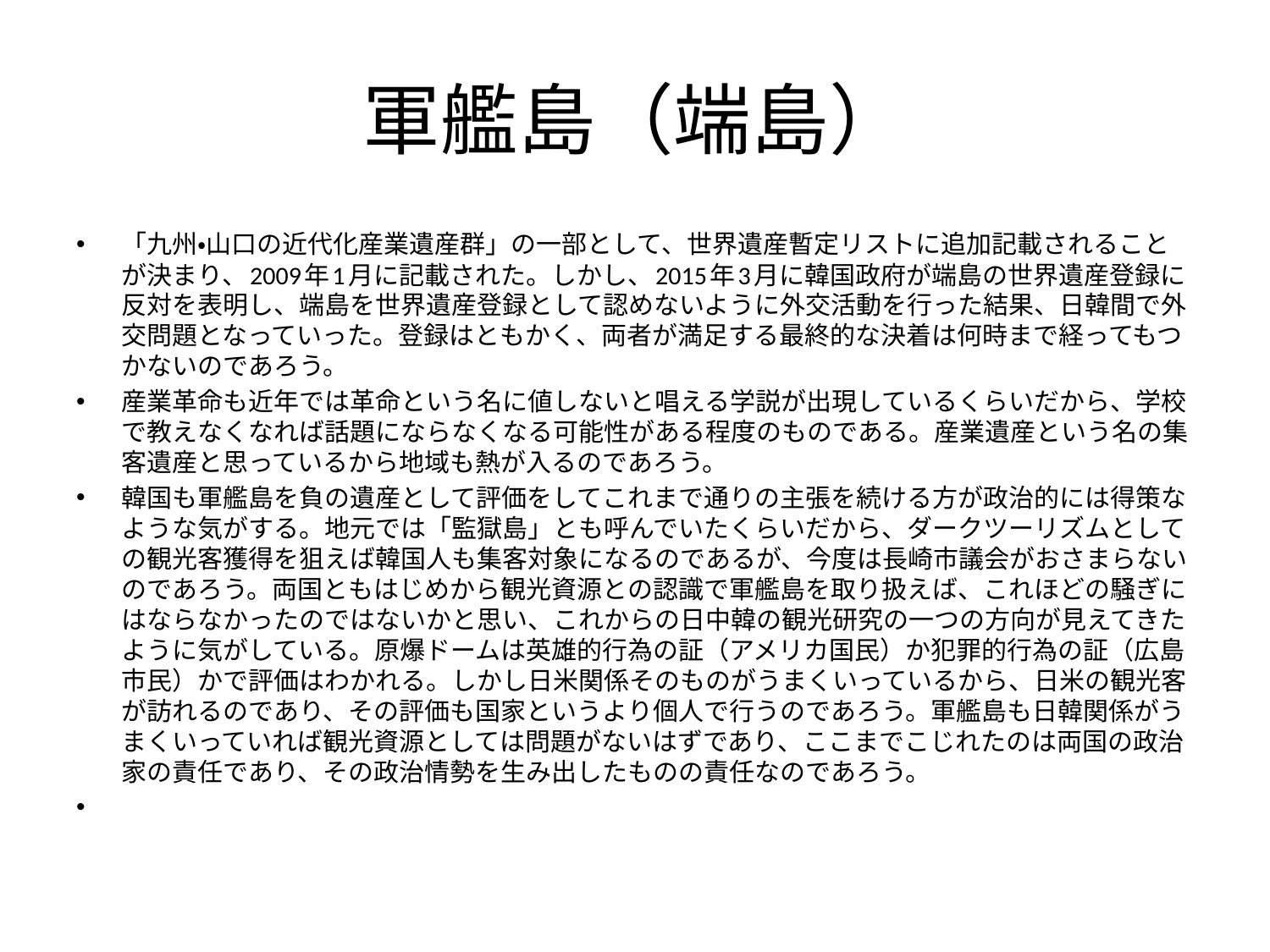

# 軍艦島（端島）
「九州・山口の近代化産業遺産群」の一部として、世界遺産暫定リストに追加記載されることが決まり、2009年1月に記載された。しかし、2015年3月に韓国政府が端島の世界遺産登録に反対を表明し、端島を世界遺産登録として認めないように外交活動を行った結果、日韓間で外交問題となっていった。登録はともかく、両者が満足する最終的な決着は何時まで経ってもつかないのであろう。
産業革命も近年では革命という名に値しないと唱える学説が出現しているくらいだから、学校で教えなくなれば話題にならなくなる可能性がある程度のものである。産業遺産という名の集客遺産と思っているから地域も熱が入るのであろう。
韓国も軍艦島を負の遺産として評価をしてこれまで通りの主張を続ける方が政治的には得策なような気がする。地元では「監獄島」とも呼んでいたくらいだから、ダークツーリズムとしての観光客獲得を狙えば韓国人も集客対象になるのであるが、今度は長崎市議会がおさまらないのであろう。両国ともはじめから観光資源との認識で軍艦島を取り扱えば、これほどの騒ぎにはならなかったのではないかと思い、これからの日中韓の観光研究の一つの方向が見えてきたように気がしている。原爆ドームは英雄的行為の証（アメリカ国民）か犯罪的行為の証（広島市民）かで評価はわかれる。しかし日米関係そのものがうまくいっているから、日米の観光客が訪れるのであり、その評価も国家というより個人で行うのであろう。軍艦島も日韓関係がうまくいっていれば観光資源としては問題がないはずであり、ここまでこじれたのは両国の政治家の責任であり、その政治情勢を生み出したものの責任なのであろう。